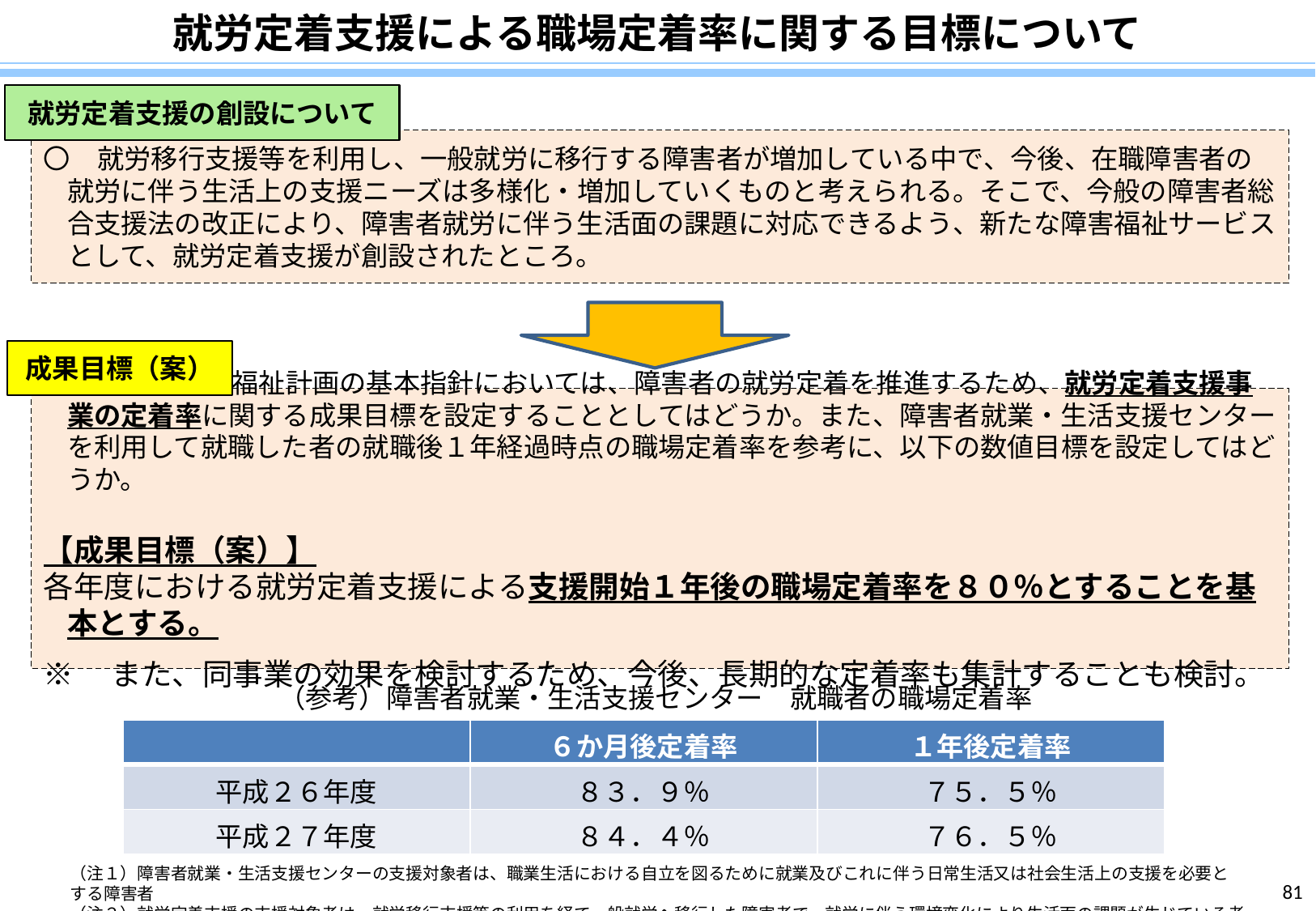

就労定着支援による職場定着率に関する目標について
就労定着支援の創設について
〇　就労移行支援等を利用し、一般就労に移行する障害者が増加している中で、今後、在職障害者の就労に伴う生活上の支援ニーズは多様化・増加していくものと考えられる。そこで、今般の障害者総合支援法の改正により、障害者就労に伴う生活面の課題に対応できるよう、新たな障害福祉サービスとして、就労定着支援が創設されたところ。

成果目標（案）
〇　第５期障害福祉計画の基本指針においては、障害者の就労定着を推進するため、就労定着支援事業の定着率に関する成果目標を設定することとしてはどうか。また、障害者就業・生活支援センターを利用して就職した者の就職後１年経過時点の職場定着率を参考に、以下の数値目標を設定してはどうか。

【成果目標（案）】
各年度における就労定着支援による支援開始１年後の職場定着率を８０％とすることを基本とする。

※　また、同事業の効果を検討するため、今後、長期的な定着率も集計することも検討。
（参考）障害者就業・生活支援センター　就職者の職場定着率
|  | ６か月後定着率 | １年後定着率 |
| --- | --- | --- |
| 平成２６年度 | ８３．９％ | ７５．５％ |
| 平成２７年度 | ８４．４％ | ７６．５％ |
（注１）障害者就業・生活支援センターの支援対象者は、職業生活における自立を図るために就業及びこれに伴う日常生活又は社会生活上の支援を必要とする障害者
（注２）就労定着支援の支援対象者は、就労移行支援等の利用を経て一般就労へ移行した障害者で、就労に伴う環境変化により生活面の課題が生じている者を想定
81